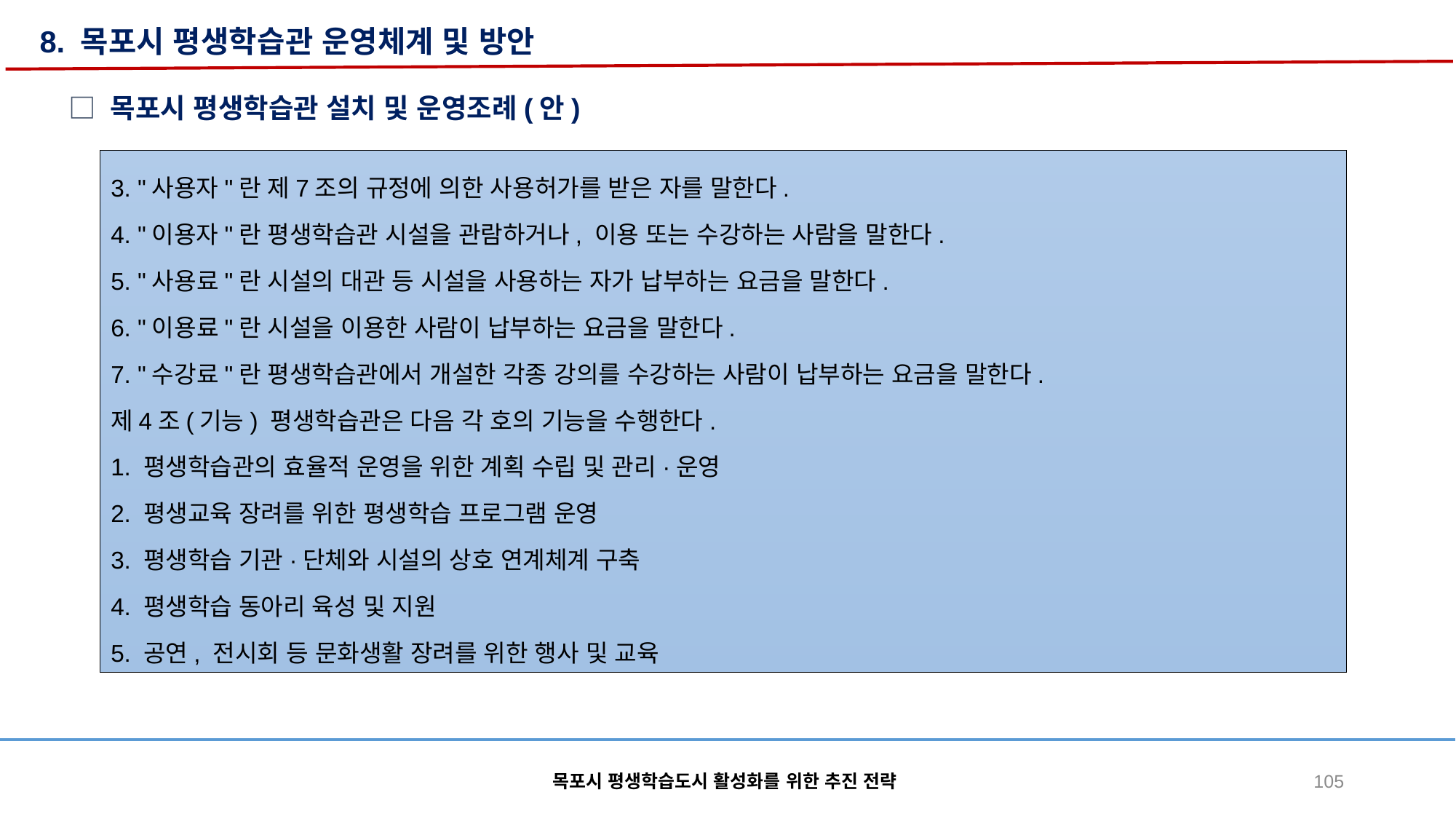

8. 목포시 평생학습관 운영체계 및 방안
□ 목포시 평생학습관 설치 및 운영조례(안)
3. "사용자"란 제7조의 규정에 의한 사용허가를 받은 자를 말한다.
4. "이용자"란 평생학습관 시설을 관람하거나, 이용 또는 수강하는 사람을 말한다.
5. "사용료"란 시설의 대관 등 시설을 사용하는 자가 납부하는 요금을 말한다.
6. "이용료"란 시설을 이용한 사람이 납부하는 요금을 말한다.
7. "수강료"란 평생학습관에서 개설한 각종 강의를 수강하는 사람이 납부하는 요금을 말한다.
제4조(기능) 평생학습관은 다음 각 호의 기능을 수행한다.
1. 평생학습관의 효율적 운영을 위한 계획 수립 및 관리·운영
2. 평생교육 장려를 위한 평생학습 프로그램 운영
3. 평생학습 기관·단체와 시설의 상호 연계체계 구축
4. 평생학습 동아리 육성 및 지원
5. 공연, 전시회 등 문화생활 장려를 위한 행사 및 교육
목포시 평생학습도시 활성화를 위한 추진 전략
105